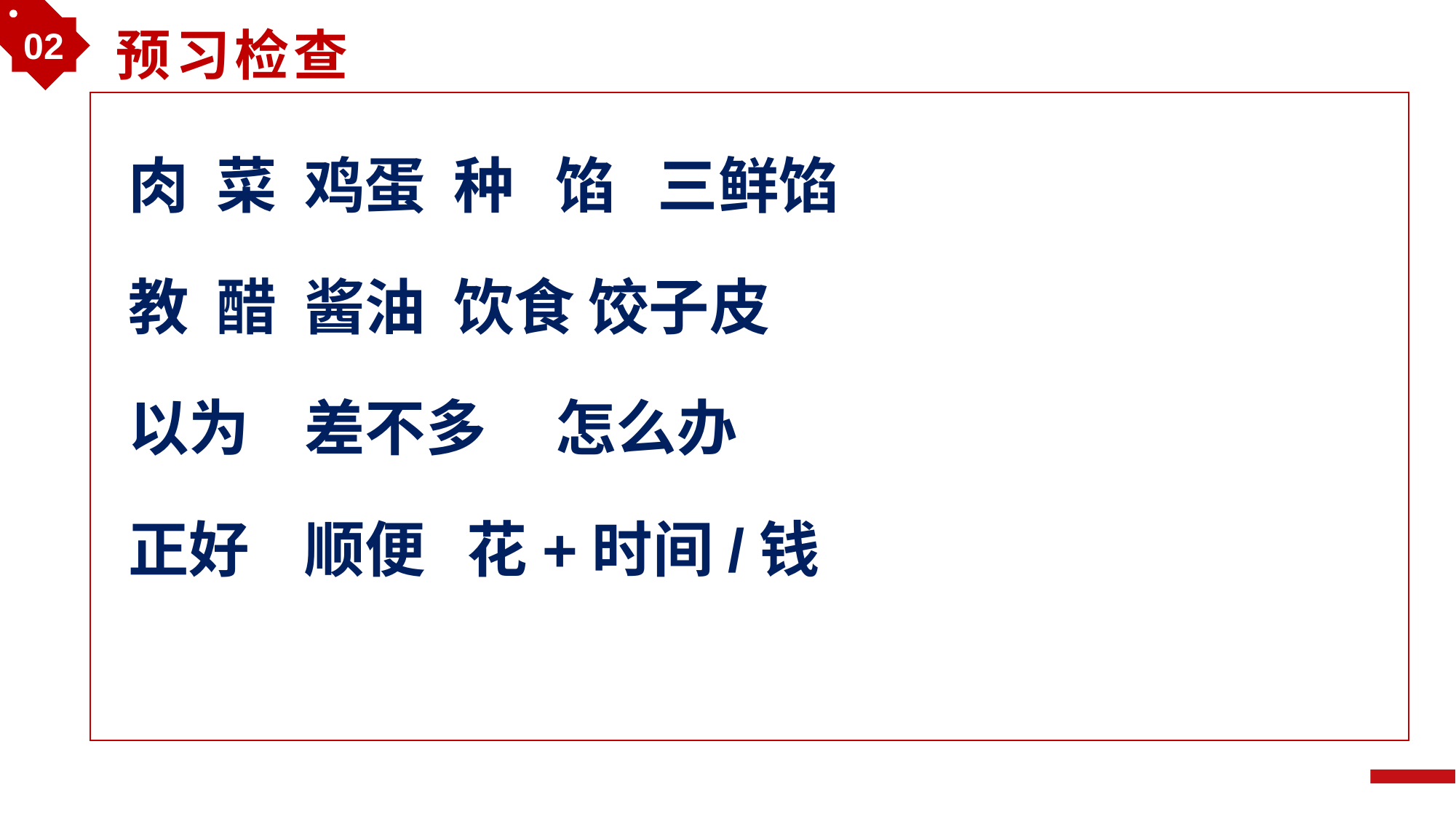

02
预习检查

肉  菜  鸡蛋  种   馅   三鲜馅
教  醋  酱油  饮食 饺子皮
以为    差不多     怎么办
正好    顺便   花+时间/钱